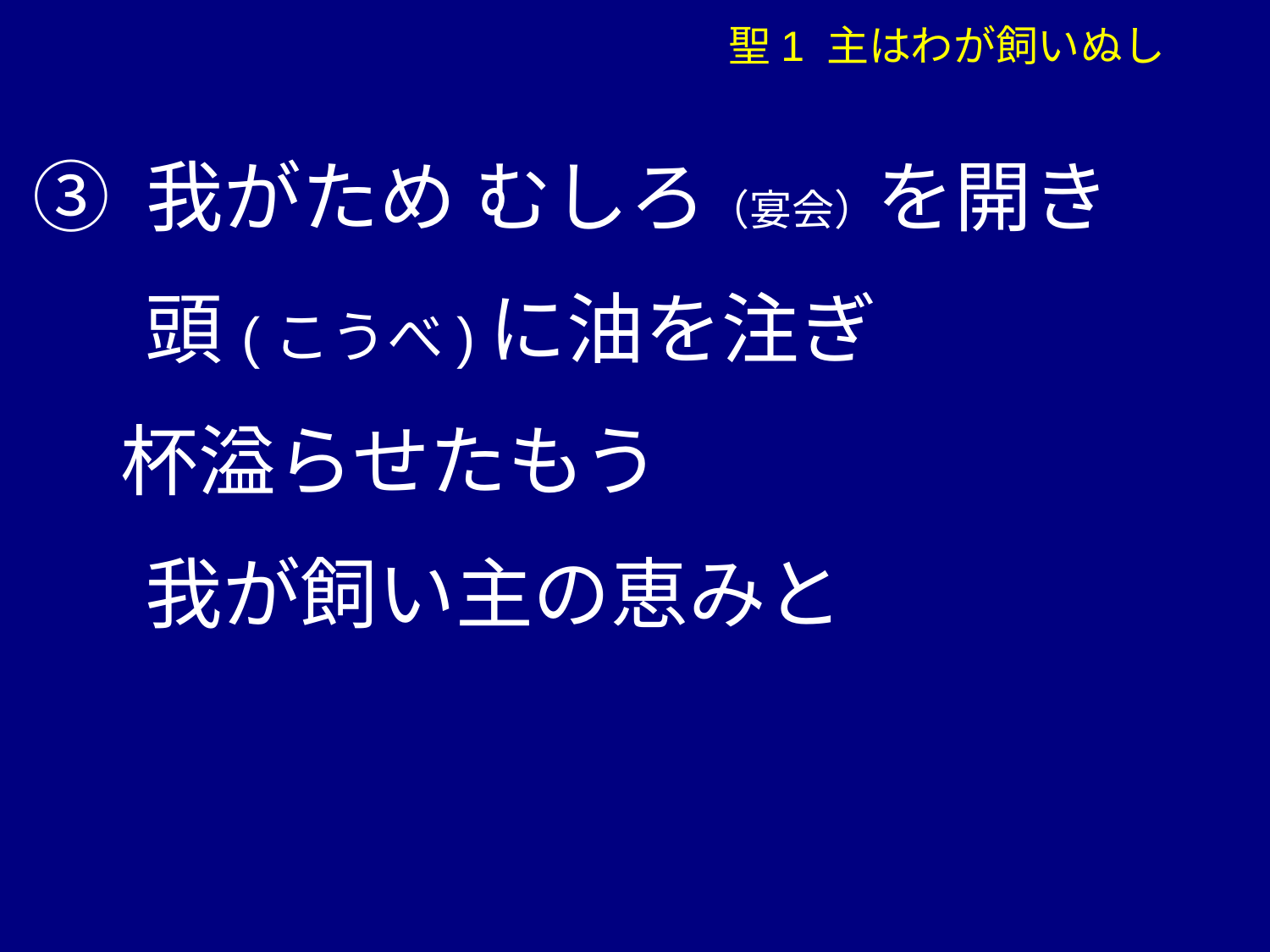

聖1 主はわが飼いぬし
③ 我がため むしろ（宴会）を開き
　  頭(こうべ)に油を注ぎ
    杯溢らせたもう
　  我が飼い主の恵みと